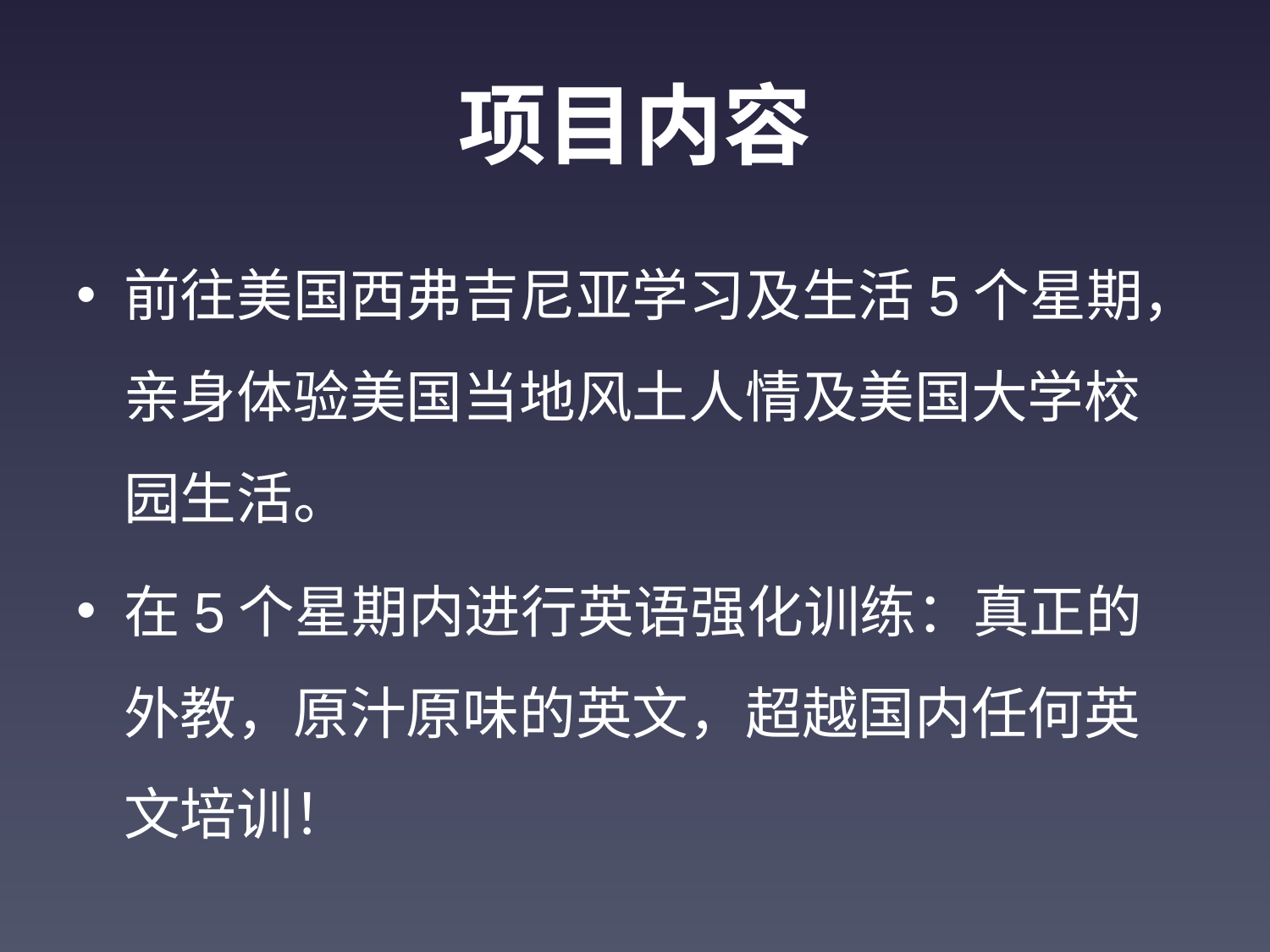

# 项目内容
前往美国西弗吉尼亚学习及生活5个星期，亲身体验美国当地风土人情及美国大学校园生活。
在5个星期内进行英语强化训练：真正的外教，原汁原味的英文，超越国内任何英文培训！